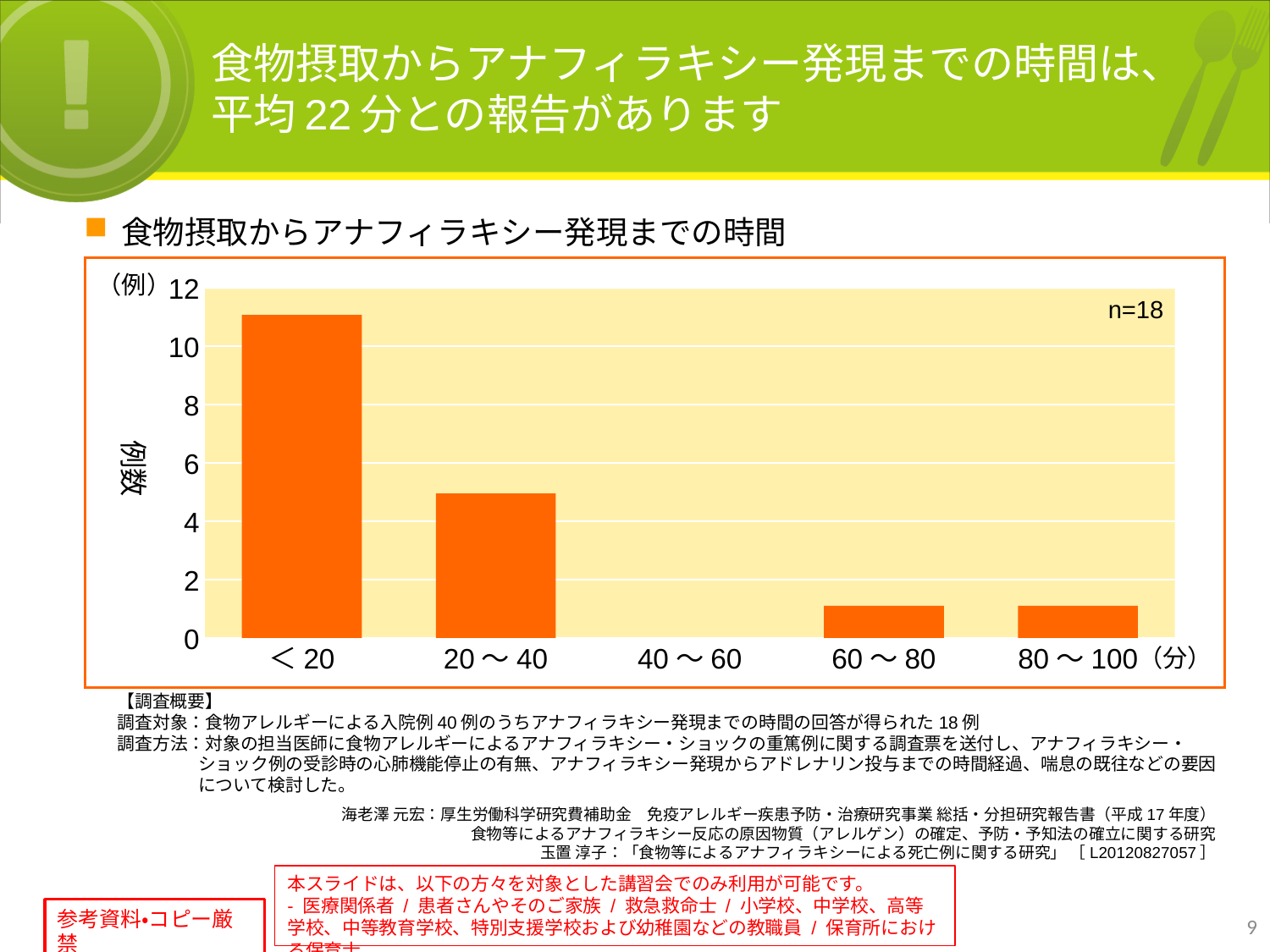

# 食物摂取からアナフィラキシー発現までの時間は、 平均22分との報告があります
食物摂取からアナフィラキシー発現までの時間

（例）
12

n=18

10
8
例数
6

4
2

0
＜20
20～40
40～60
60～80
80～100
（分）
【調査概要】
調査対象：食物アレルギーによる入院例40例のうちアナフィラキシー発現までの時間の回答が得られた18例
調査方法：対象の担当医師に食物アレルギーによるアナフィラキシー・ショックの重篤例に関する調査票を送付し、アナフィラキシー・ショック例の受診時の心肺機能停止の有無、アナフィラキシー発現からアドレナリン投与までの時間経過、喘息の既往などの要因について検討した。
海老澤 元宏：厚生労働科学研究費補助金　免疫アレルギー疾患予防・治療研究事業 総括・分担研究報告書（平成17年度）
食物等によるアナフィラキシー反応の原因物質（アレルゲン）の確定、予防・予知法の確立に関する研究
玉置 淳子：「食物等によるアナフィラキシーによる死亡例に関する研究」 ［L20120827057］
9